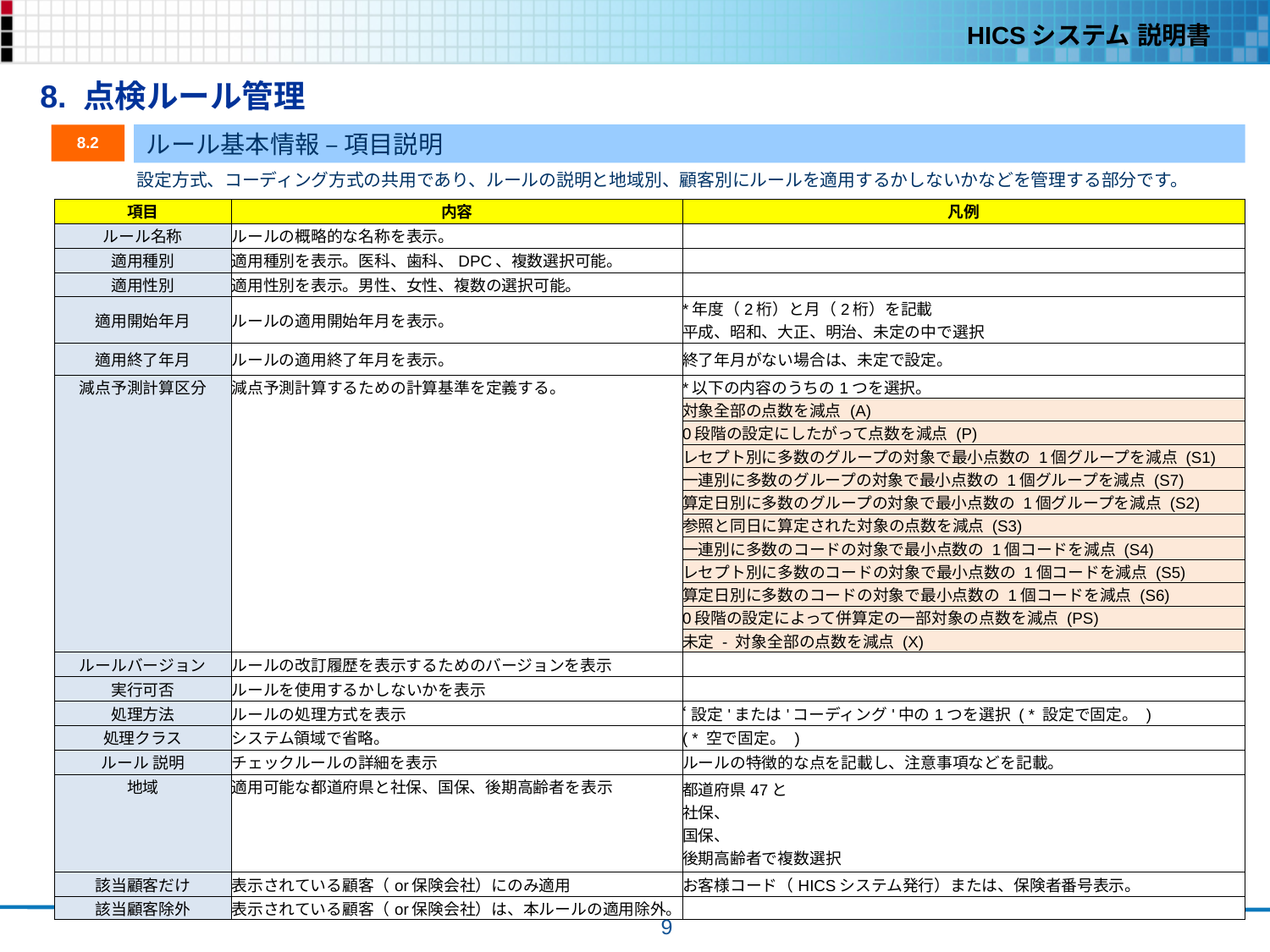

8. 点検ルール管理
ルール基本情報 – 項目説明
8.2
設定方式、コーディング方式の共用であり、ルールの説明と地域別、顧客別にルールを適用するかしないかなどを管理する部分です。
| 項目 | 内容 | 凡例 |
| --- | --- | --- |
| ルール名称 | ルールの概略的な名称を表示。 |  |
| 適用種別 | 適用種別を表示。医科、歯科、DPC、複数選択可能。 |  |
| 適用性別 | 適用性別を表示。男性、女性、複数の選択可能。 |  |
| 適用開始年月 | ルールの適用開始年月を表示。 | \*年度（2桁）と月（2桁）を記載 平成、昭和、大正、明治、未定の中で選択 |
| 適用終了年月 | ルールの適用終了年月を表示。 | 終了年月がない場合は、未定で設定。 |
| 減点予測計算区分 | 減点予測計算するための計算基準を定義する。 | \*以下の内容のうちの1つを選択。 |
|  |  | 対象全部の点数を減点 (A) |
|  |  | 0段階の設定にしたがって点数を減点 (P) |
|  |  | レセプト別に多数のグループの対象で最小点数の 1個グループを減点 (S1) |
|  |  | 一連別に多数のグループの対象で最小点数の 1個グループを減点 (S7) |
|  |  | 算定日別に多数のグループの対象で最小点数の 1個グループを減点 (S2) |
|  |  | 参照と同日に算定された対象の点数を減点 (S3) |
|  |  | 一連別に多数のコードの対象で最小点数の 1個コードを減点 (S4) |
|  |  | レセプト別に多数のコードの対象で最小点数の 1個コードを減点 (S5) |
|  |  | 算定日別に多数のコードの対象で最小点数の 1個コードを減点 (S6) |
|  |  | 0段階の設定によって併算定の一部対象の点数を減点 (PS) |
|  |  | 未定 - 対象全部の点数を減点 (X) |
| ルールバージョン | ルールの改訂履歴を表示するためのバージョンを表示 |  |
| 実行可否 | ルールを使用するかしないかを表示 |  |
| 処理方法 | ルールの処理方式を表示 | ‘設定'または'コーディング'中の1つを選択 ( \* 設定で固定。 ) |
| 処理クラス | システム領域で省略。 | ( \* 空で固定。 ) |
| ルール 説明 | チェックルールの詳細を表示 | ルールの特徴的な点を記載し、注意事項などを記載。 |
| 地域 | 適用可能な都道府県と社保、国保、後期高齢者を表示 | 都道府県47と 社保、 国保、 後期高齢者で複数選択 |
|  |  |  |
|  |  |  |
|  |  |  |
| 該当顧客だけ | 表示されている顧客（or保険会社）にのみ適用 | お客様コード（HICSシステム発行）または、保険者番号表示。 |
| 該当顧客除外 | 表示されている顧客（or保険会社）は、本ルールの適用除外。 |  |
9